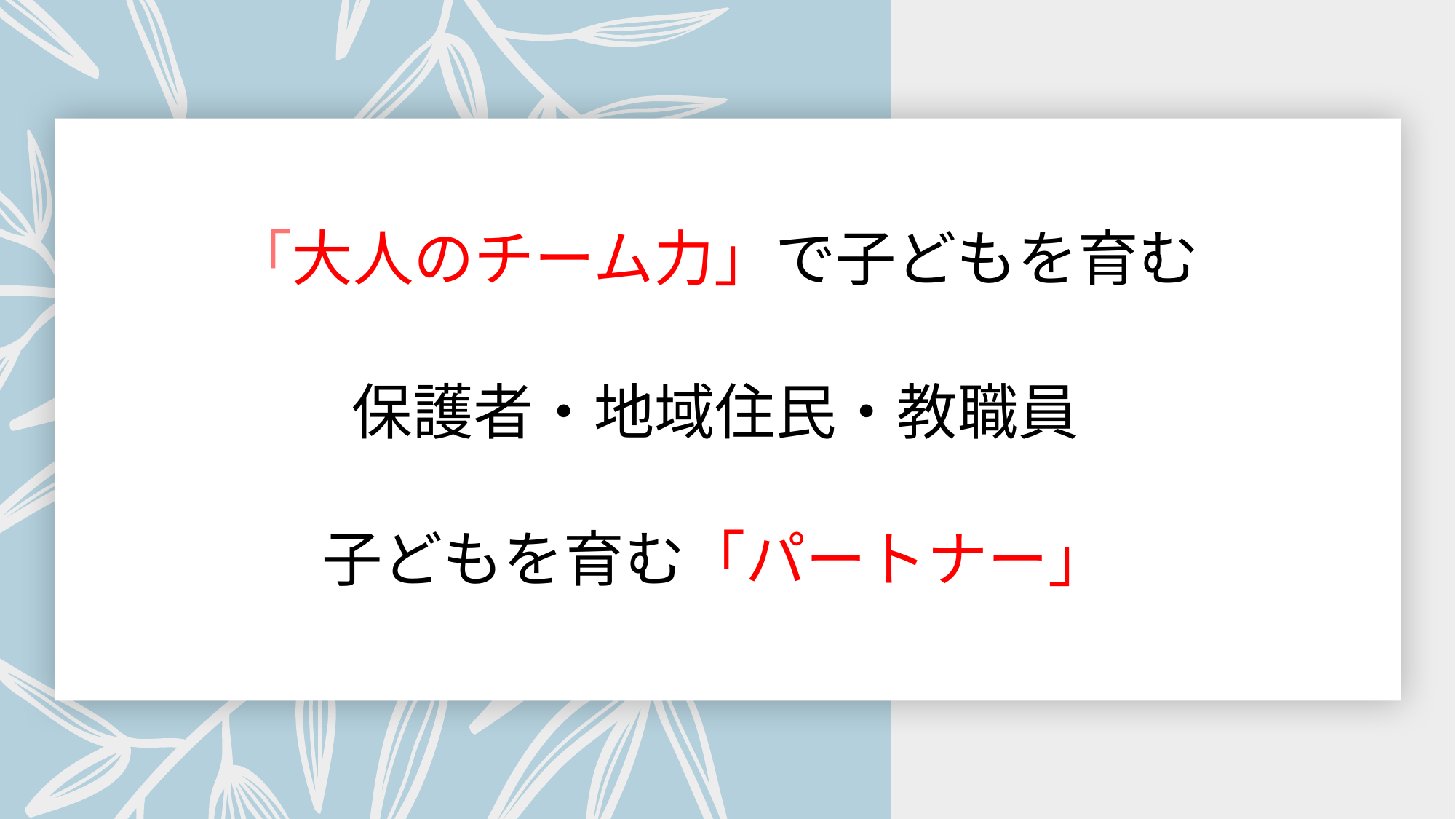

「大人のチーム力」で子どもを育む

保護者・地域住民・教職員

子どもを育む「パートナー」